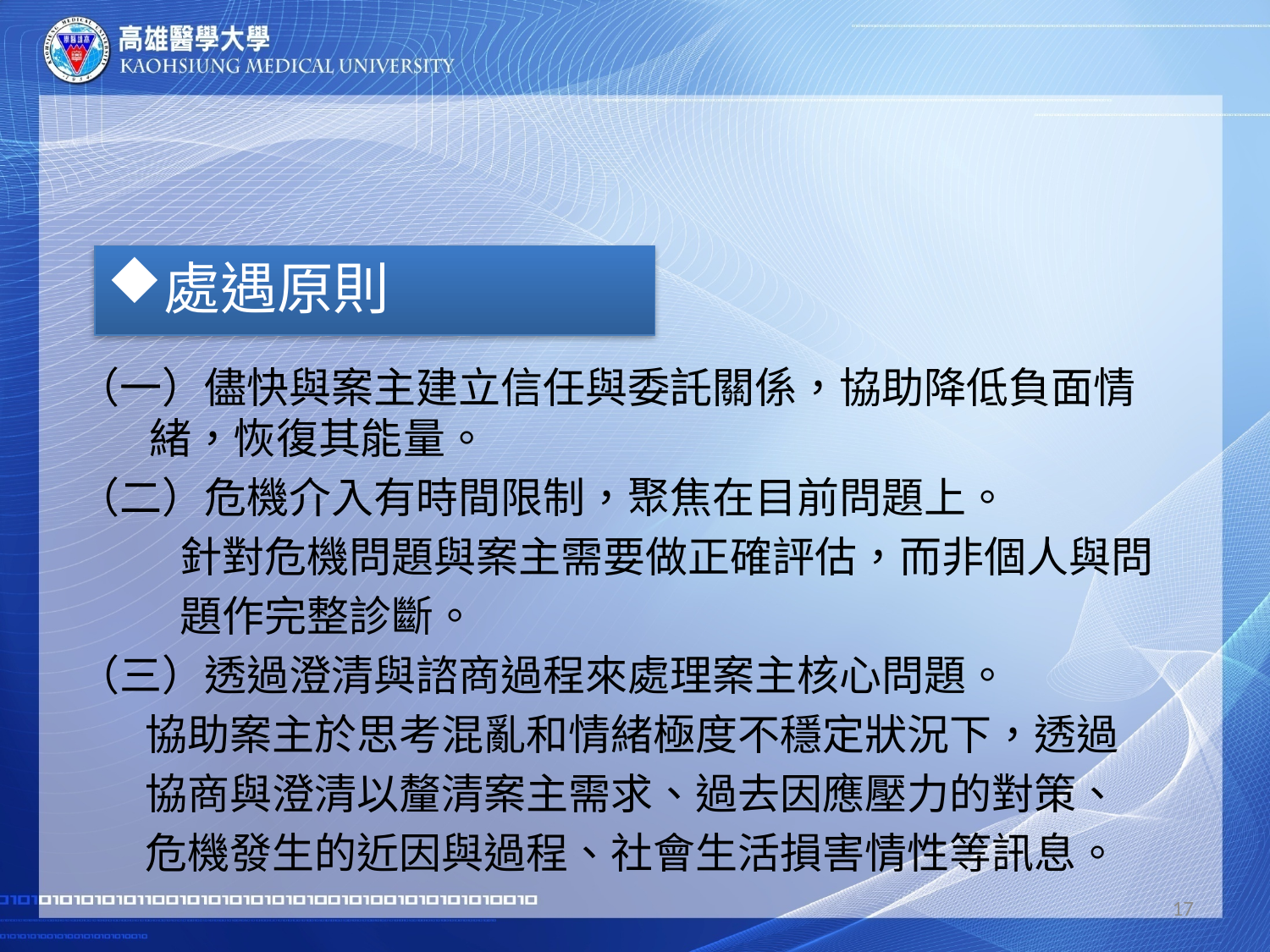

#

（一）儘快與案主建立信任與委託關係，協助降低負面情緒，恢復其能量。
（二）危機介入有時間限制，聚焦在目前問題上。
   針對危機問題與案主需要做正確評估，而非個人與問
   題作完整診斷。
（三）透過澄清與諮商過程來處理案主核心問題。
      協助案主於思考混亂和情緒極度不穩定狀況下，透過
      協商與澄清以釐清案主需求、過去因應壓力的對策、
      危機發生的近因與過程、社會生活損害情性等訊息。
處遇原則
17